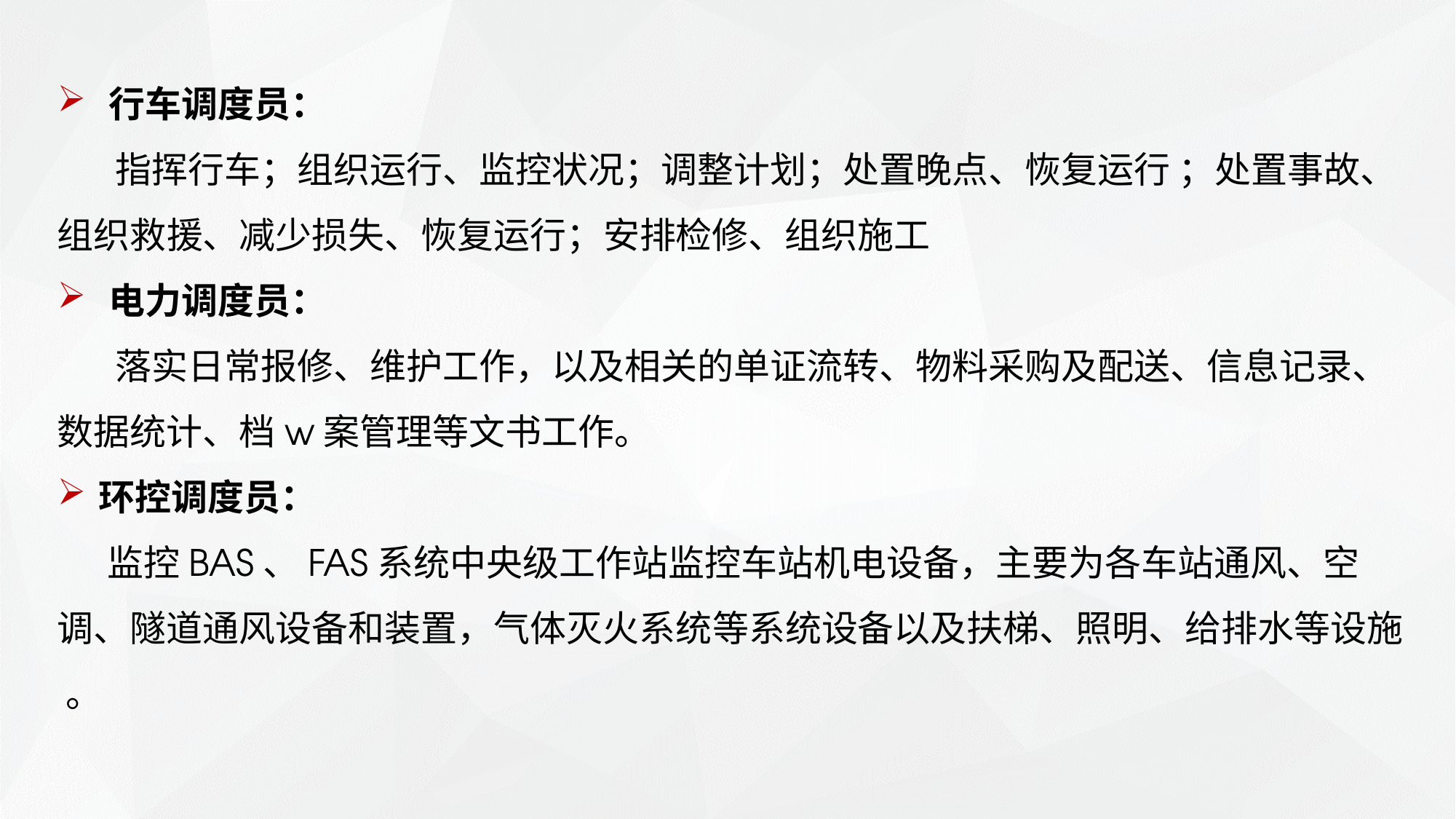

行车调度员：
      指挥行车；组织运行、监控状况；调整计划；处置晚点、恢复运行 ；处置事故、组织救援、减少损失、恢复运行；安排检修、组织施工
 电力调度员：
      落实日常报修、维护工作，以及相关的单证流转、物料采购及配送、信息记录、数据统计、档w案管理等文书工作。
环控调度员：
     监控BAS、FAS系统中央级工作站监控车站机电设备，主要为各车站通风、空调、隧道通风设备和装置，气体灭火系统等系统设备以及扶梯、照明、给排水等设施 。